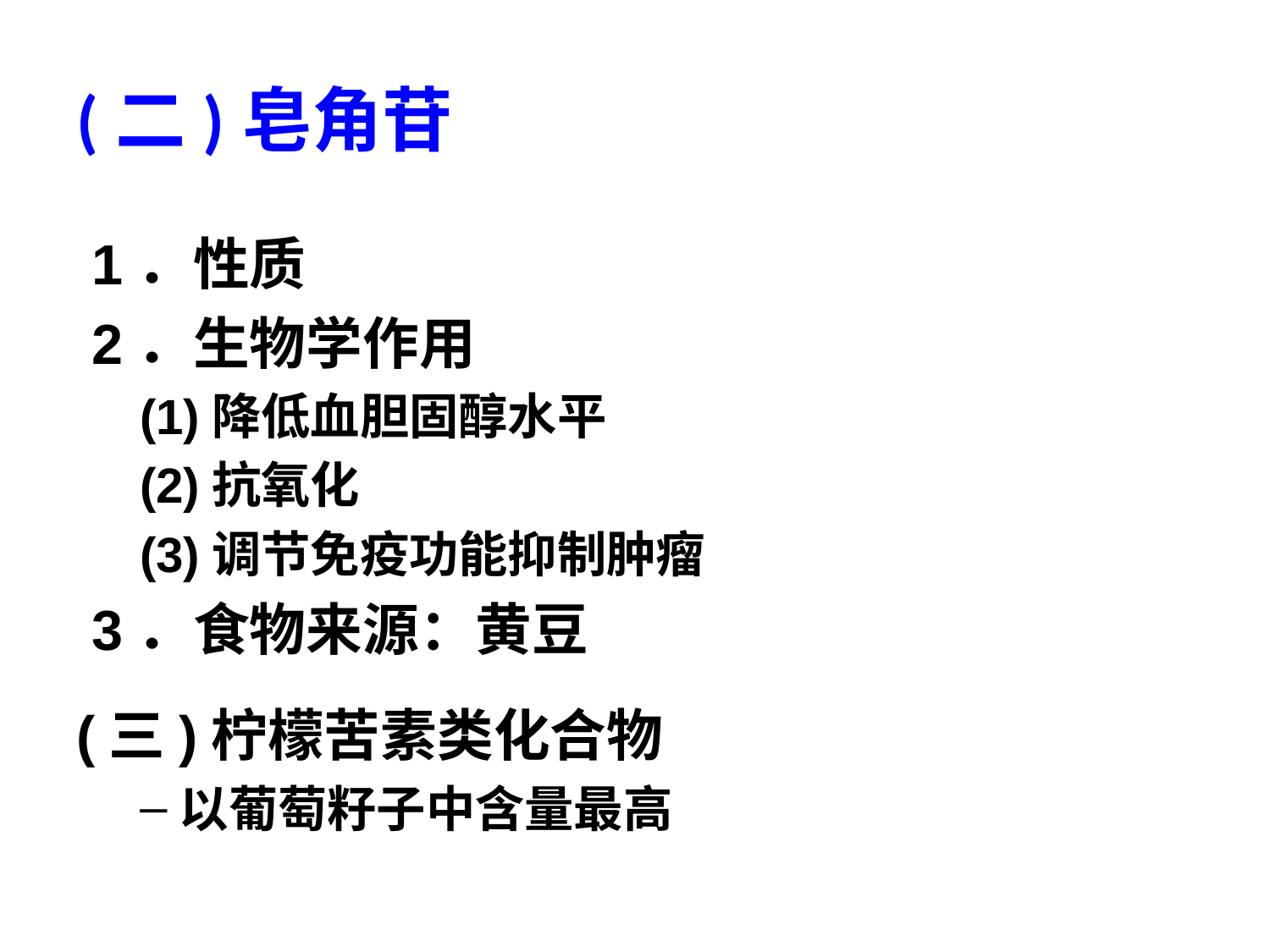

# (二)皂角苷
 1．性质
 2．生物学作用
(1)降低血胆固醇水平
(2)抗氧化
(3)调节免疫功能抑制肿瘤
 3．食物来源：黄豆

(三)柠檬苦素类化合物
以葡萄籽子中含量最高